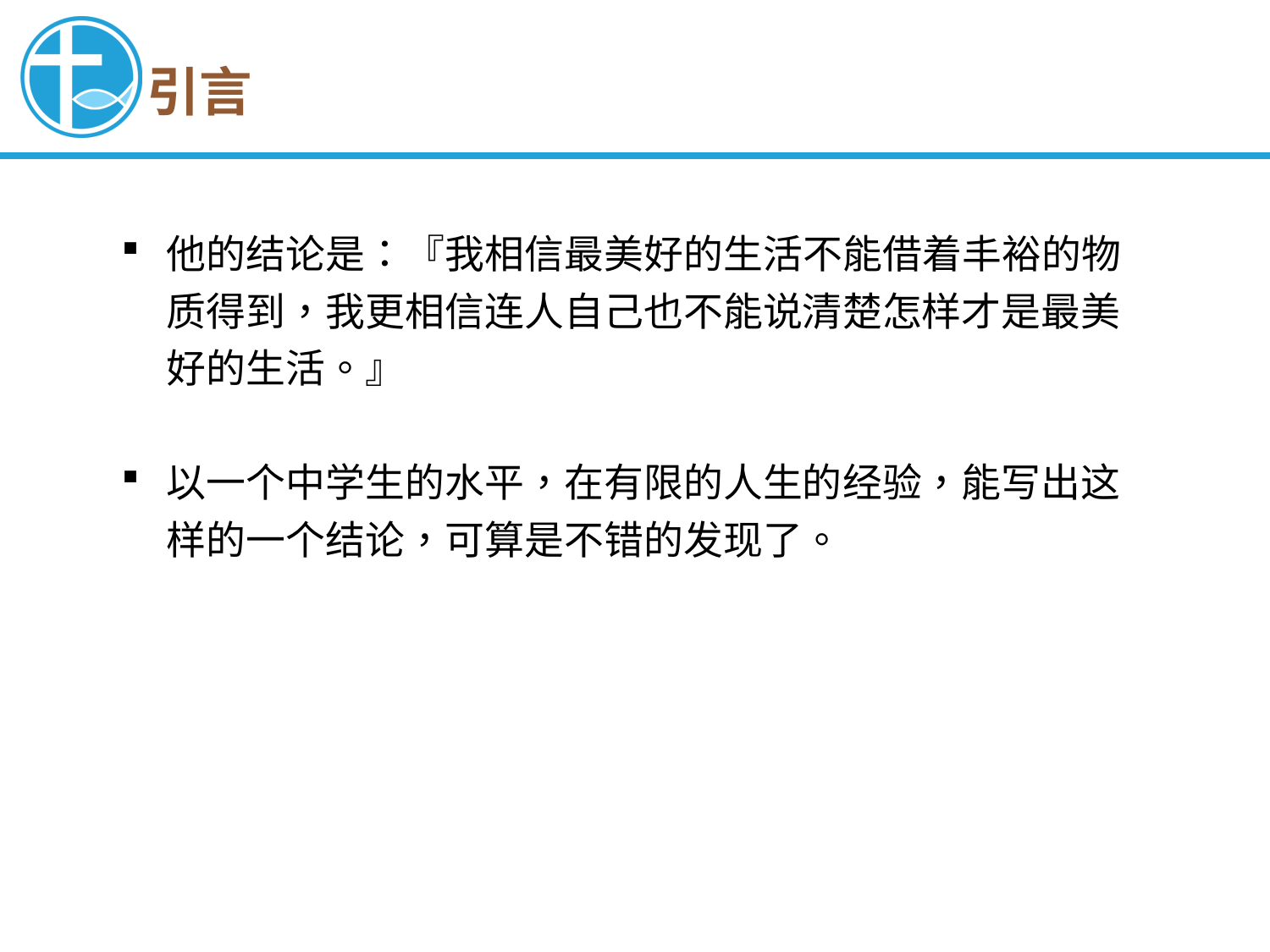

引言
他的结论是：『我相信最美好的生活不能借着丰裕的物质得到，我更相信连人自己也不能说清楚怎样才是最美好的生活。』

以一个中学生的水平，在有限的人生的经验，能写出这样的一个结论，可算是不错的发现了。